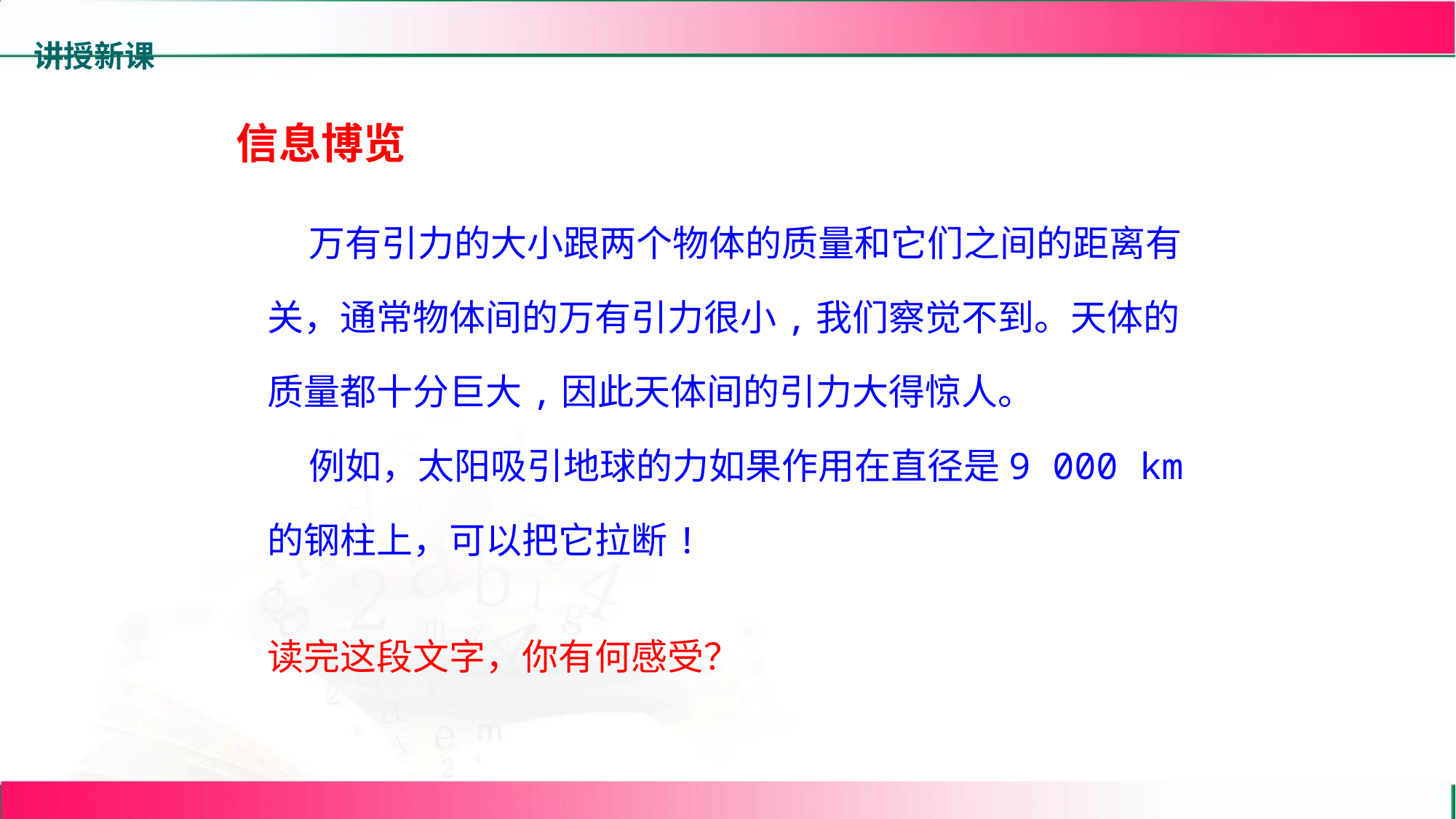

讲授新课
信息博览
    万有引力的大小跟两个物体的质量和它们之间的距离有关，通常物体间的万有引力很小,我们察觉不到。天体的质量都十分巨大,因此天体间的引力大得惊人。
    例如，太阳吸引地球的力如果作用在直径是9 000 km 的钢柱上，可以把它拉断!
读完这段文字，你有何感受？